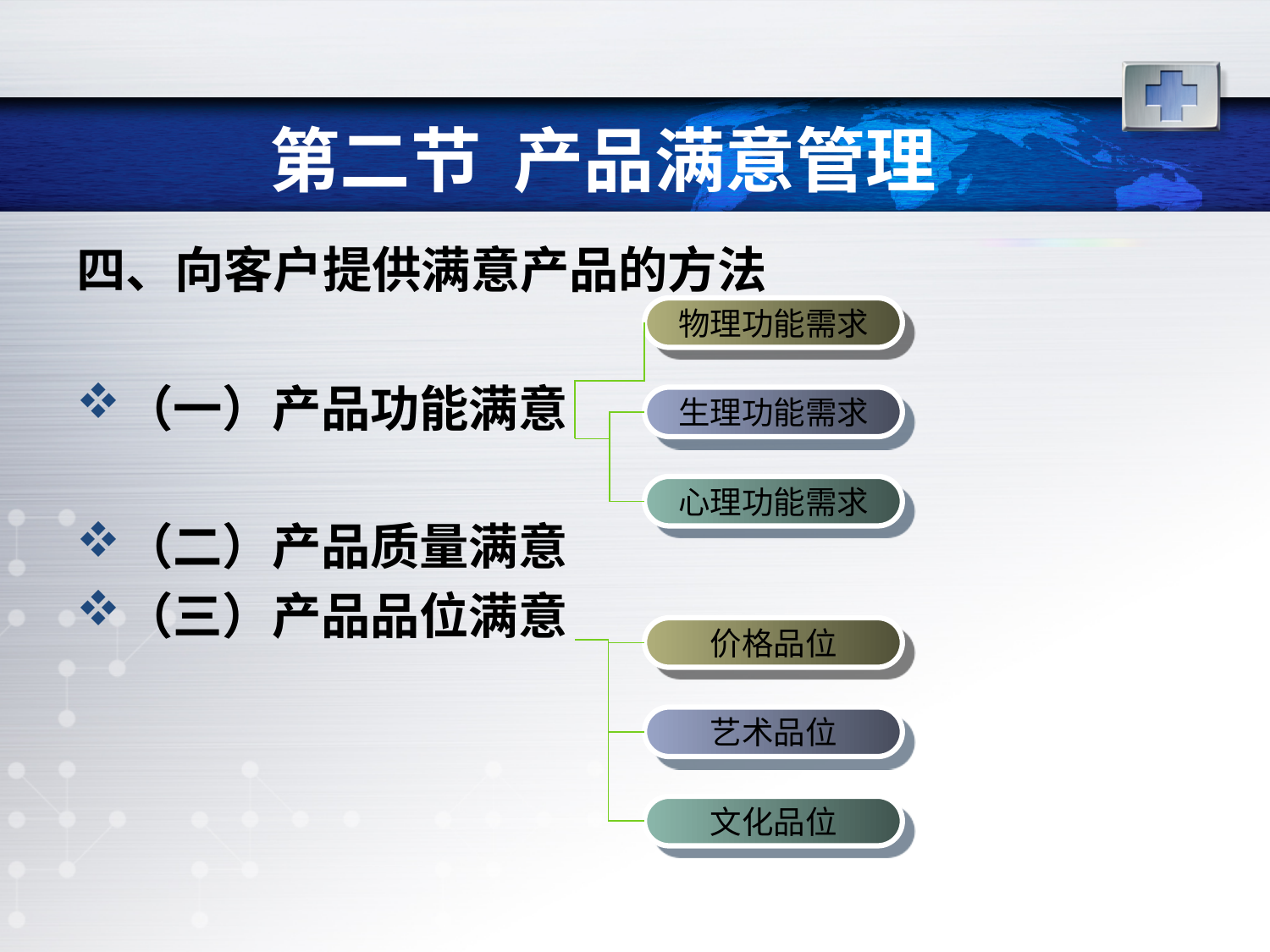

# 第二节  产品满意管理
四、向客户提供满意产品的方法

（一）产品功能满意

（二）产品质量满意
（三）产品品位满意

物理功能需求
生理功能需求
心理功能需求
价格品位
艺术品位
文化品位